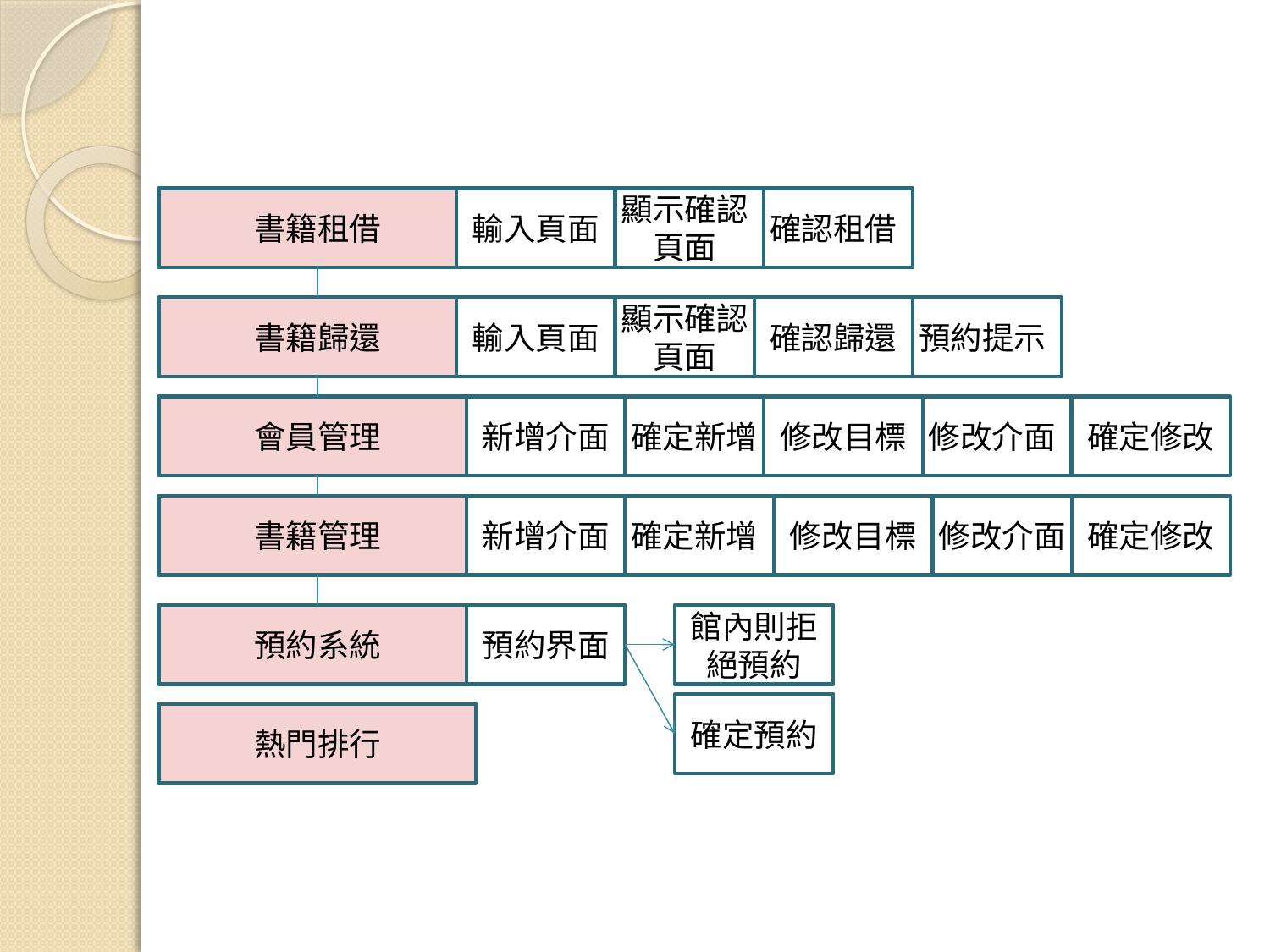

書籍租借
輸入頁面
顯示確認頁面
確認租借
書籍歸還
輸入頁面
顯示確認頁面
確認歸還
預約提示
會員管理
新增介面
確定新增
修改目標
修改介面
確定修改
書籍管理
新增介面
確定新增
修改目標
修改介面
確定修改
預約系統
預約界面
館內則拒絕預約
確定預約
熱門排行